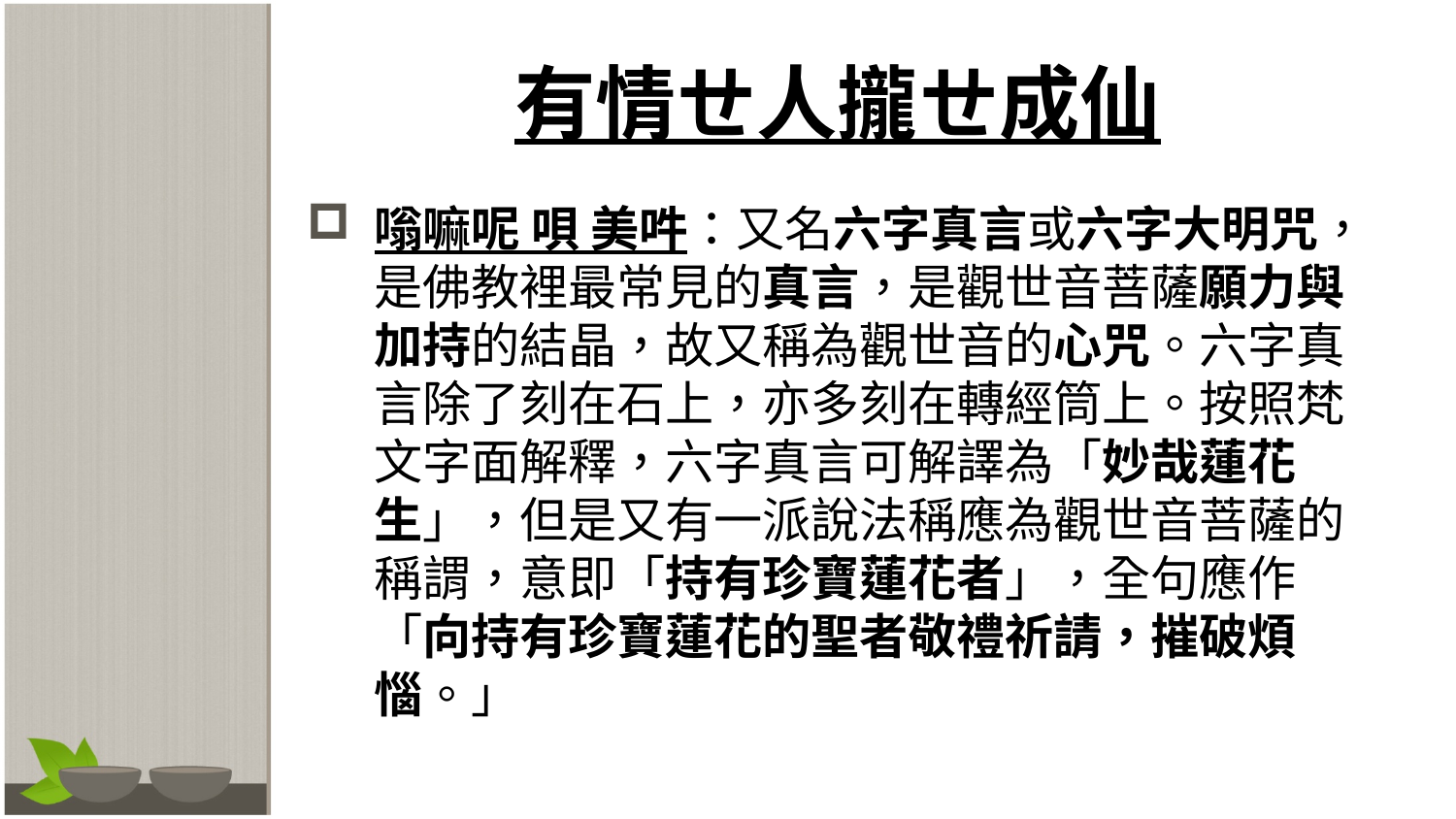

# 有情ㄝ人攏ㄝ成仙
嗡嘛呢 唄 美吽：又名六字真言或六字大明咒，是佛教裡最常見的真言，是觀世音菩薩願力與加持的結晶，故又稱為觀世音的心咒。六字真言除了刻在石上，亦多刻在轉經筒上。按照梵文字面解釋，六字真言可解譯為「妙哉蓮花生」，但是又有一派說法稱應為觀世音菩薩的稱謂，意即「持有珍寶蓮花者」，全句應作「向持有珍寶蓮花的聖者敬禮祈請，摧破煩惱。」